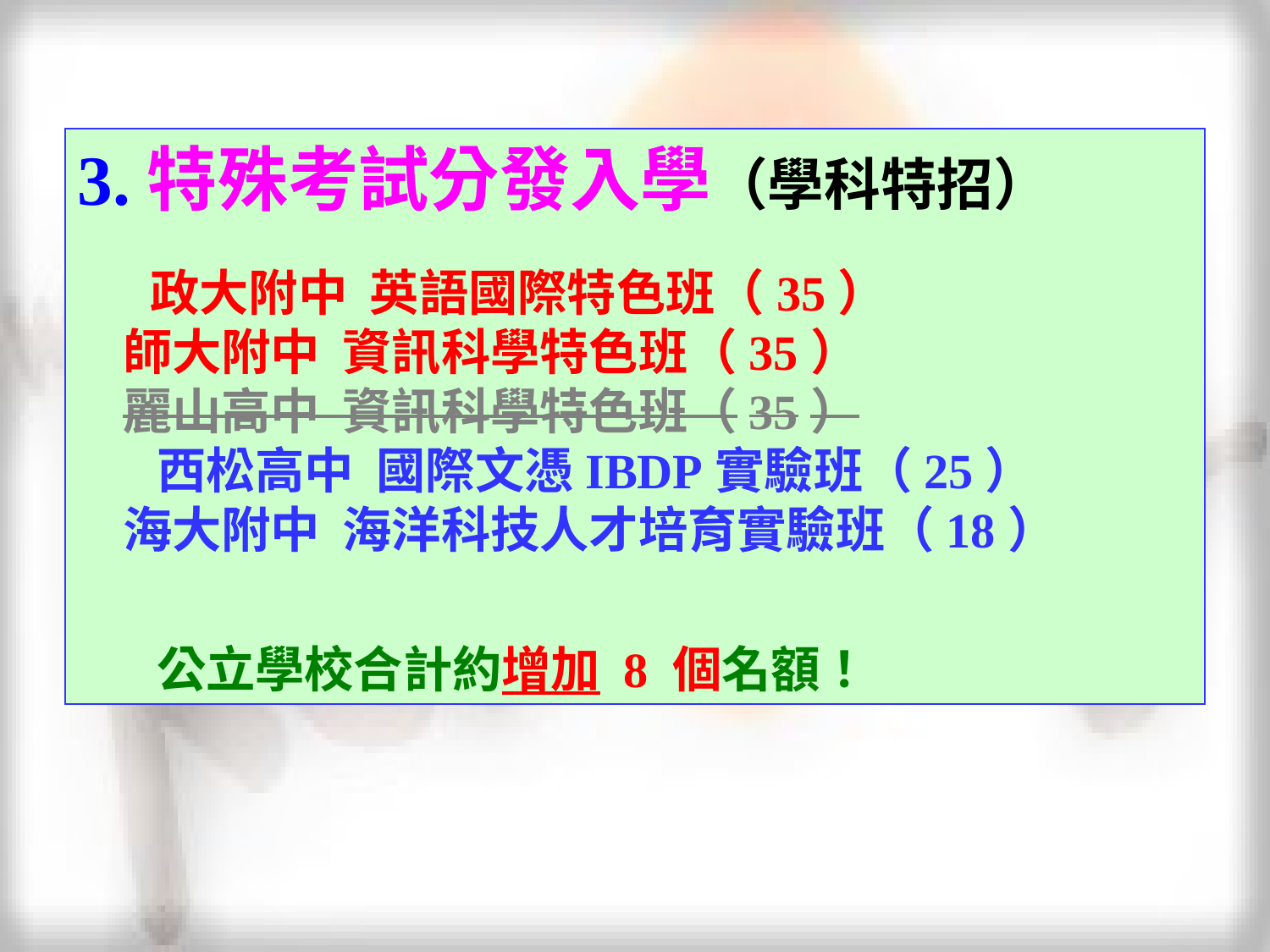

3.特殊考試分發入學（學科特招）

        政大附中  英語國際特色班（35）
   師大附中  資訊科學特色班（35）
   麗山高中  資訊科學特色班（35）
      西松高中  國際文憑IBDP實驗班（25）
   海大附中  海洋科技人才培育實驗班（18）

      公立學校合計約增加 8 個名額！